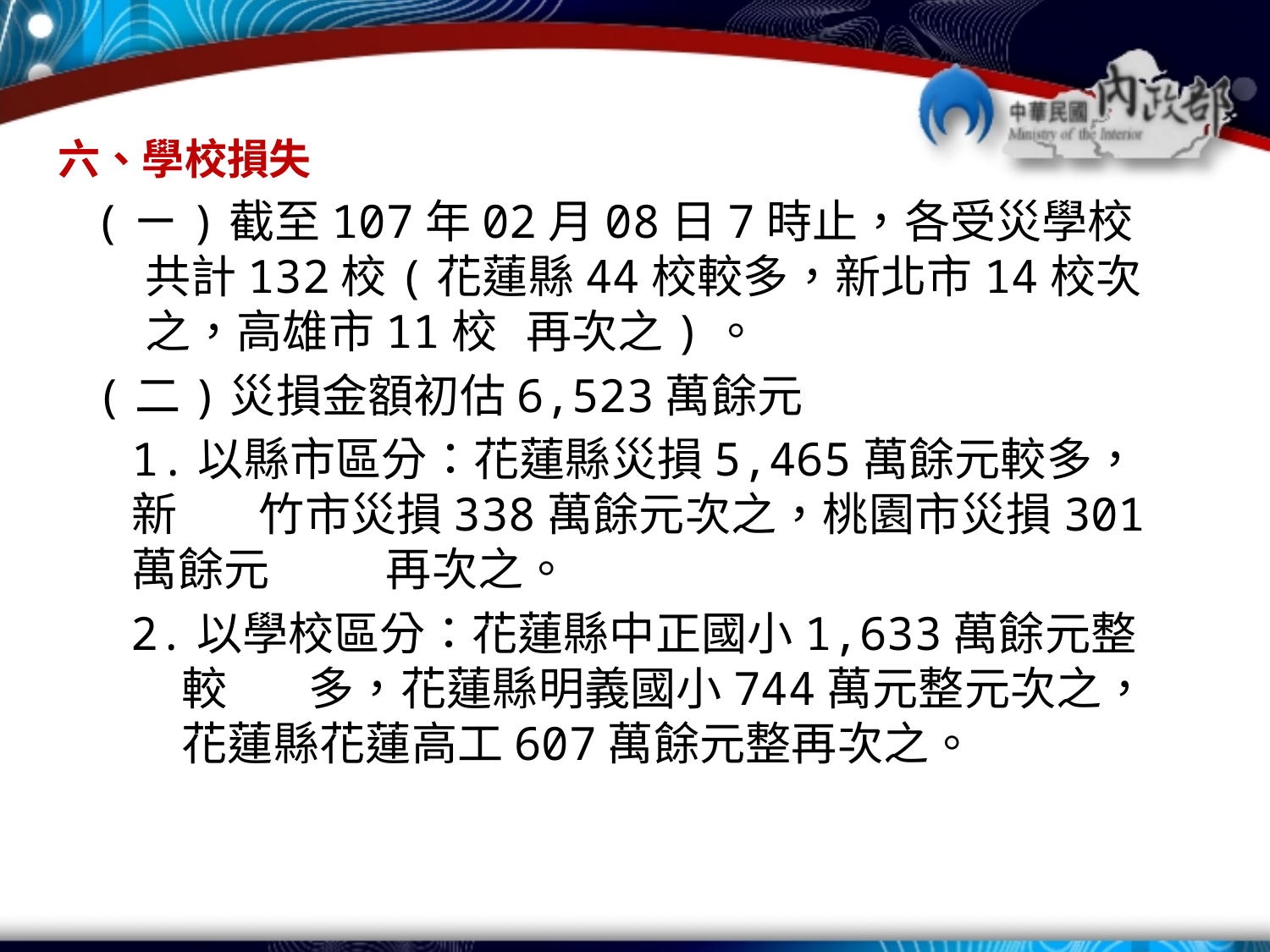

六、學校損失
(ㄧ)截至107年02月08日7時止，各受災學校共計132校(花蓮縣44校較多，新北市14校次之，高雄市11校	再次之)。
(二)災損金額初估6,523萬餘元
1.以縣市區分：花蓮縣災損5,465萬餘元較多，新	竹市災損338萬餘元次之，桃園市災損301萬餘元	再次之。
2.以學校區分：花蓮縣中正國小1,633萬餘元整較	多，花蓮縣明義國小744萬元整元次之，花蓮縣花蓮高工607萬餘元整再次之。